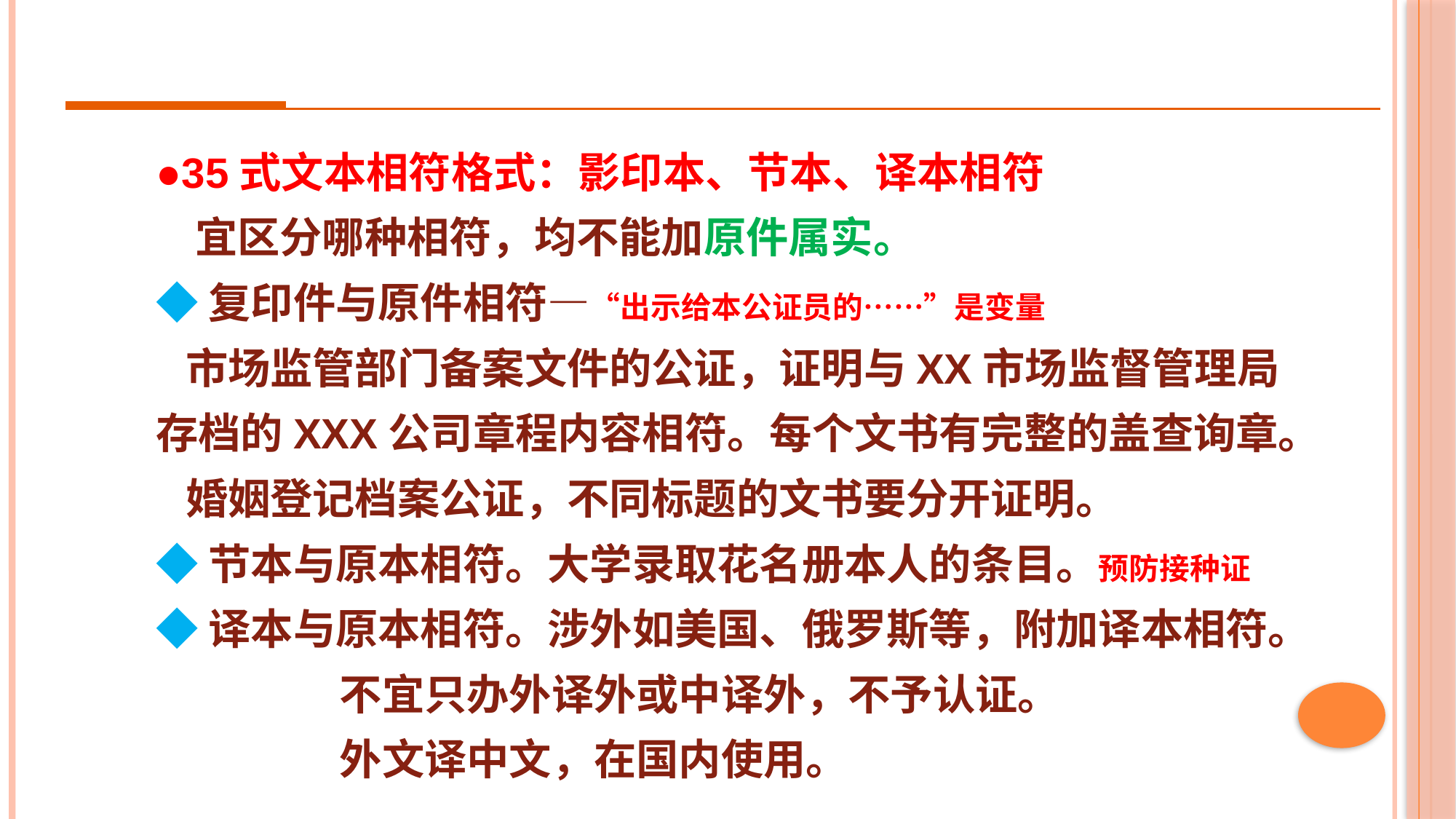

●35式文本相符格式：影印本、节本、译本相符
   宜区分哪种相符，均不能加原件属实。
◆复印件与原件相符—“出示给本公证员的……”是变量
  市场监管部门备案文件的公证，证明与XX市场监督管理局存档的XXX公司章程内容相符。每个文书有完整的盖查询章。
  婚姻登记档案公证，不同标题的文书要分开证明。
◆节本与原本相符。大学录取花名册本人的条目。预防接种证
◆译本与原本相符。涉外如美国、俄罗斯等，附加译本相符。
                  不宜只办外译外或中译外，不予认证。
                  外文译中文，在国内使用。